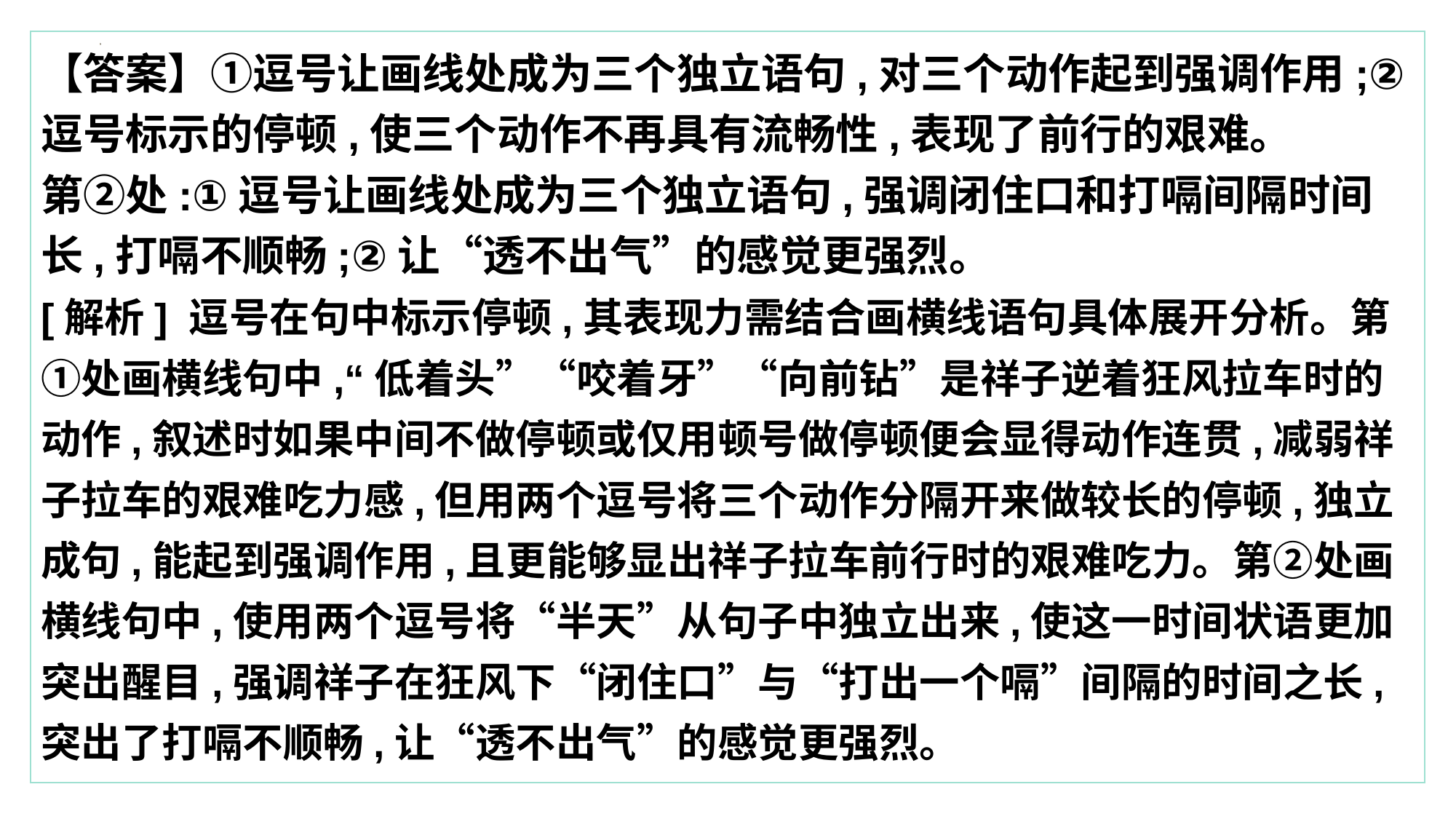

【答案】①逗号让画线处成为三个独立语句,对三个动作起到强调作用;②逗号标示的停顿,使三个动作不再具有流畅性,表现了前行的艰难。
第②处:①逗号让画线处成为三个独立语句,强调闭住口和打嗝间隔时间长,打嗝不顺畅;②让“透不出气”的感觉更强烈。
[解析] 逗号在句中标示停顿,其表现力需结合画横线语句具体展开分析。第①处画横线句中,“低着头”“咬着牙”“向前钻”是祥子逆着狂风拉车时的动作,叙述时如果中间不做停顿或仅用顿号做停顿便会显得动作连贯,减弱祥子拉车的艰难吃力感,但用两个逗号将三个动作分隔开来做较长的停顿,独立成句,能起到强调作用,且更能够显出祥子拉车前行时的艰难吃力。第②处画横线句中,使用两个逗号将“半天”从句子中独立出来,使这一时间状语更加突出醒目,强调祥子在狂风下“闭住口”与“打出一个嗝”间隔的时间之长,突出了打嗝不顺畅,让“透不出气”的感觉更强烈。